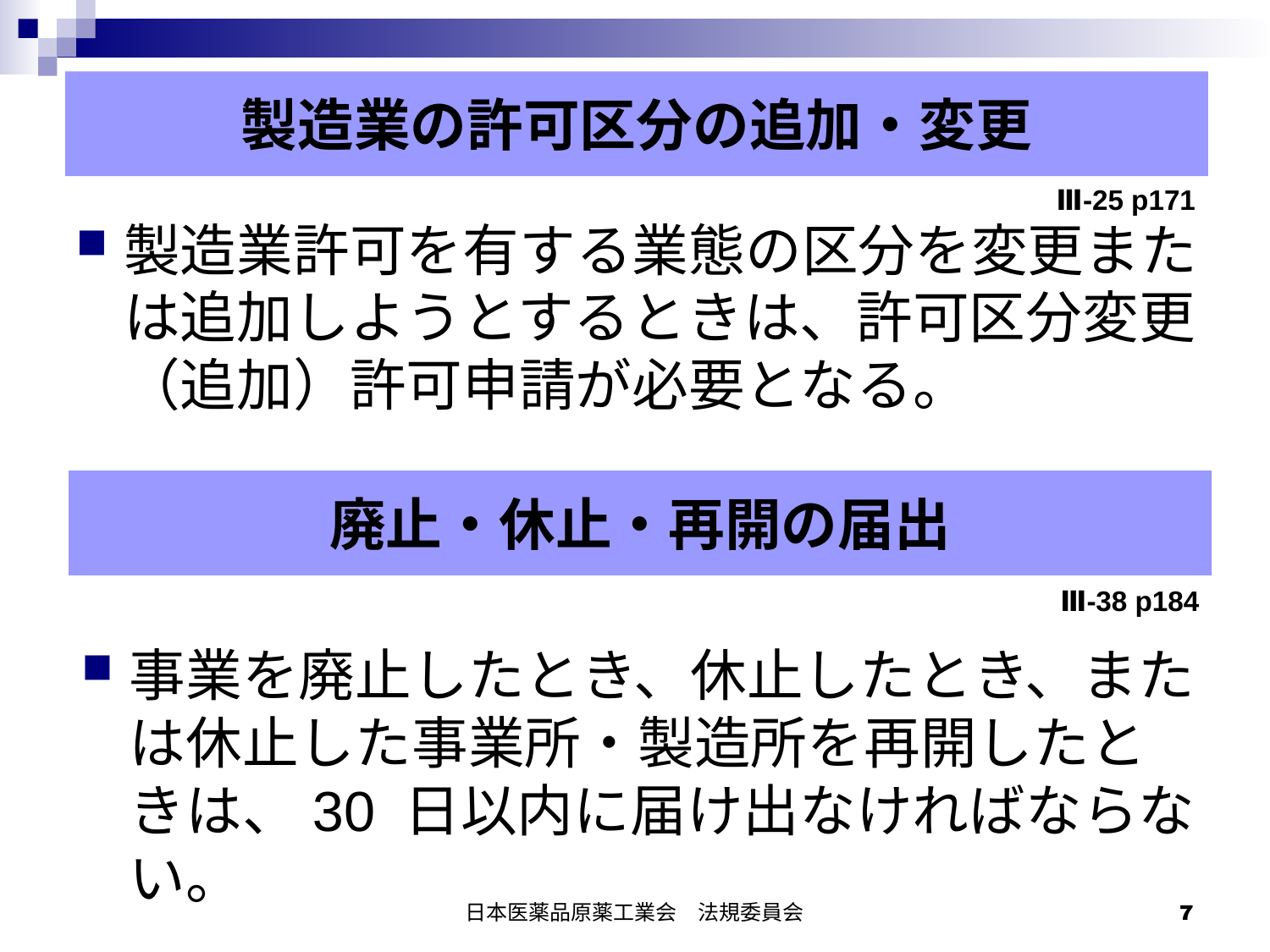

# 製造業の許可区分の追加・変更
Ⅲ-25 p171
製造業許可を有する業態の区分を変更または追加しようとするときは、許可区分変更（追加）許可申請が必要となる。

廃止・休止・再開の届出
Ⅲ-38 p184
事業を廃止したとき、休止したとき、または休止した事業所・製造所を再開したときは、30 日以内に届け出なければならない。
日本医薬品原薬工業会　法規委員会
7